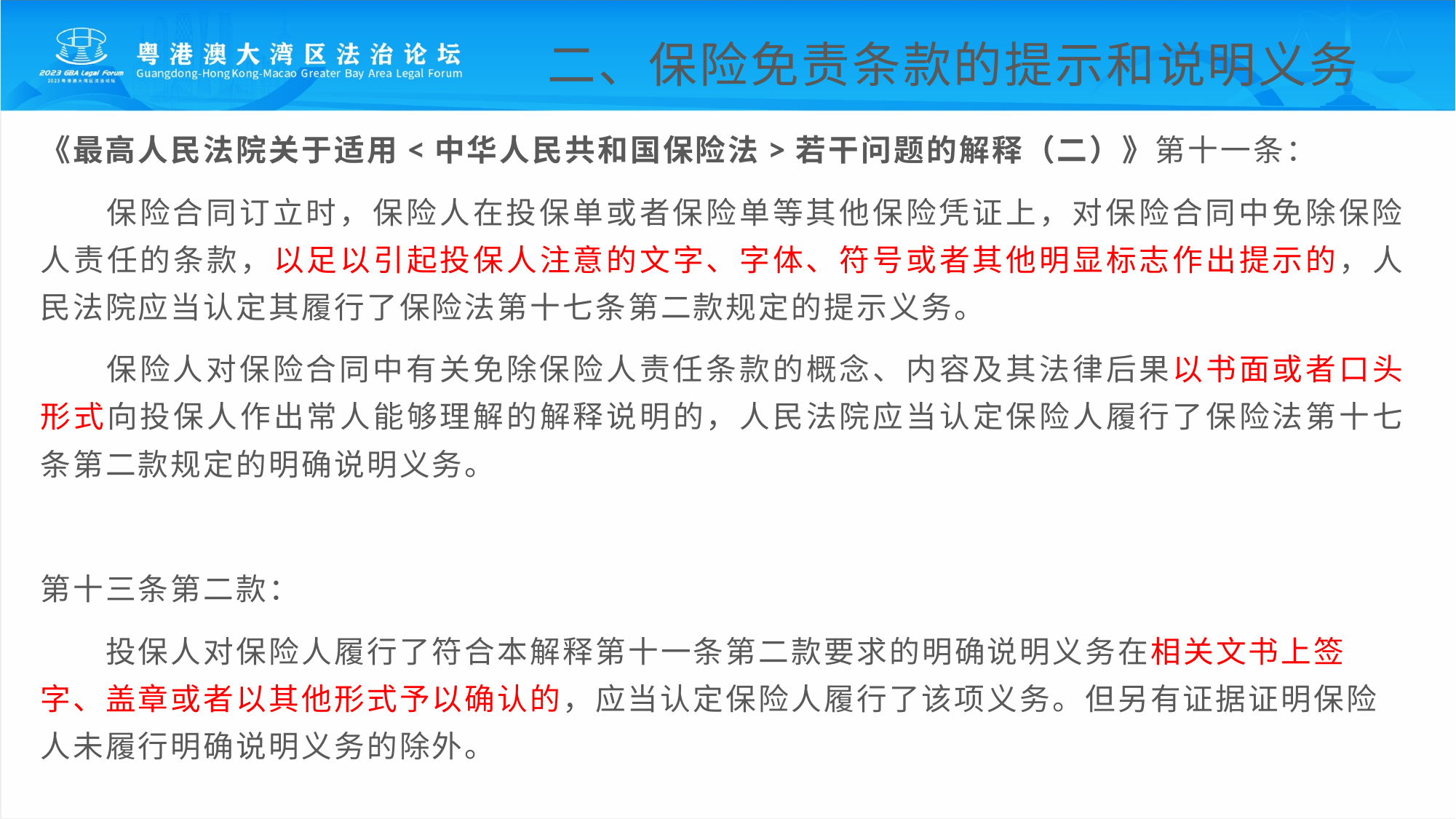

二、保险免责条款的提示和说明义务
《最高人民法院关于适用<中华人民共和国保险法>若干问题的解释（二）》第十一条：
      保险合同订立时，保险人在投保单或者保险单等其他保险凭证上，对保险合同中免除保险人责任的条款，以足以引起投保人注意的文字、字体、符号或者其他明显标志作出提示的，人民法院应当认定其履行了保险法第十七条第二款规定的提示义务。
      保险人对保险合同中有关免除保险人责任条款的概念、内容及其法律后果以书面或者口头形式向投保人作出常人能够理解的解释说明的，人民法院应当认定保险人履行了保险法第十七条第二款规定的明确说明义务。

第十三条第二款：
　　投保人对保险人履行了符合本解释第十一条第二款要求的明确说明义务在相关文书上签字、盖章或者以其他形式予以确认的，应当认定保险人履行了该项义务。但另有证据证明保险人未履行明确说明义务的除外。